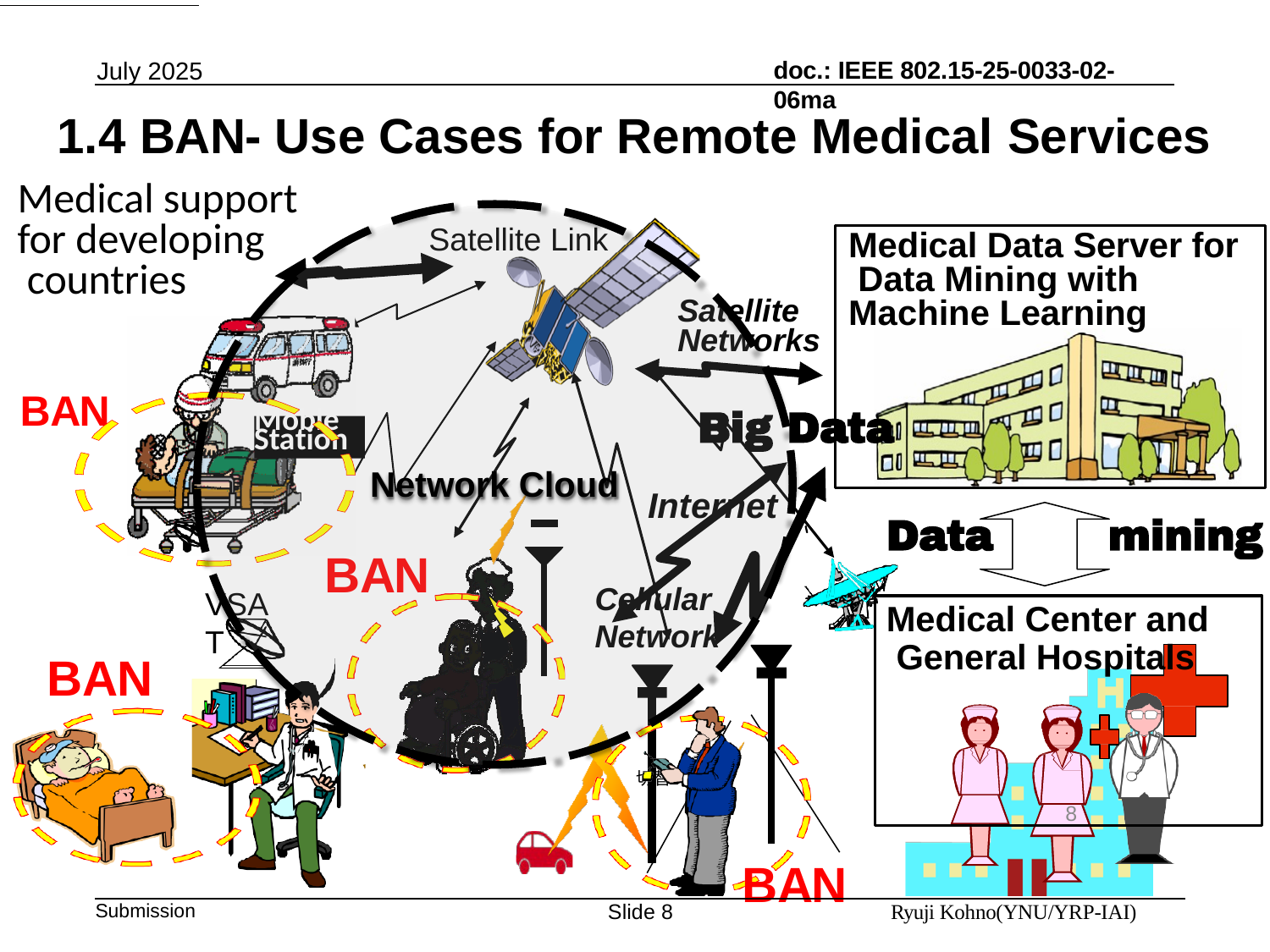

doc.: IEEE 802.15-25-0033-02-06ma
July 2025

# 1.4 BAN- Use Cases for Remote Medical Services
Medical support

Satellite Link
for developing  countries

Medical Data Server for  Data Mining with  Machine Learning

Satellite  Networks

BAN

Moble

Big Data

Station

Network Cloud

Internet

Data	mining

BAN

Cellular  Network
VSAT

Medical Center and  General Hospitals

8

BAN

切替

BAN

Submission
Ryuji Kohno(YNU/YRP-IAI)
Slide 8